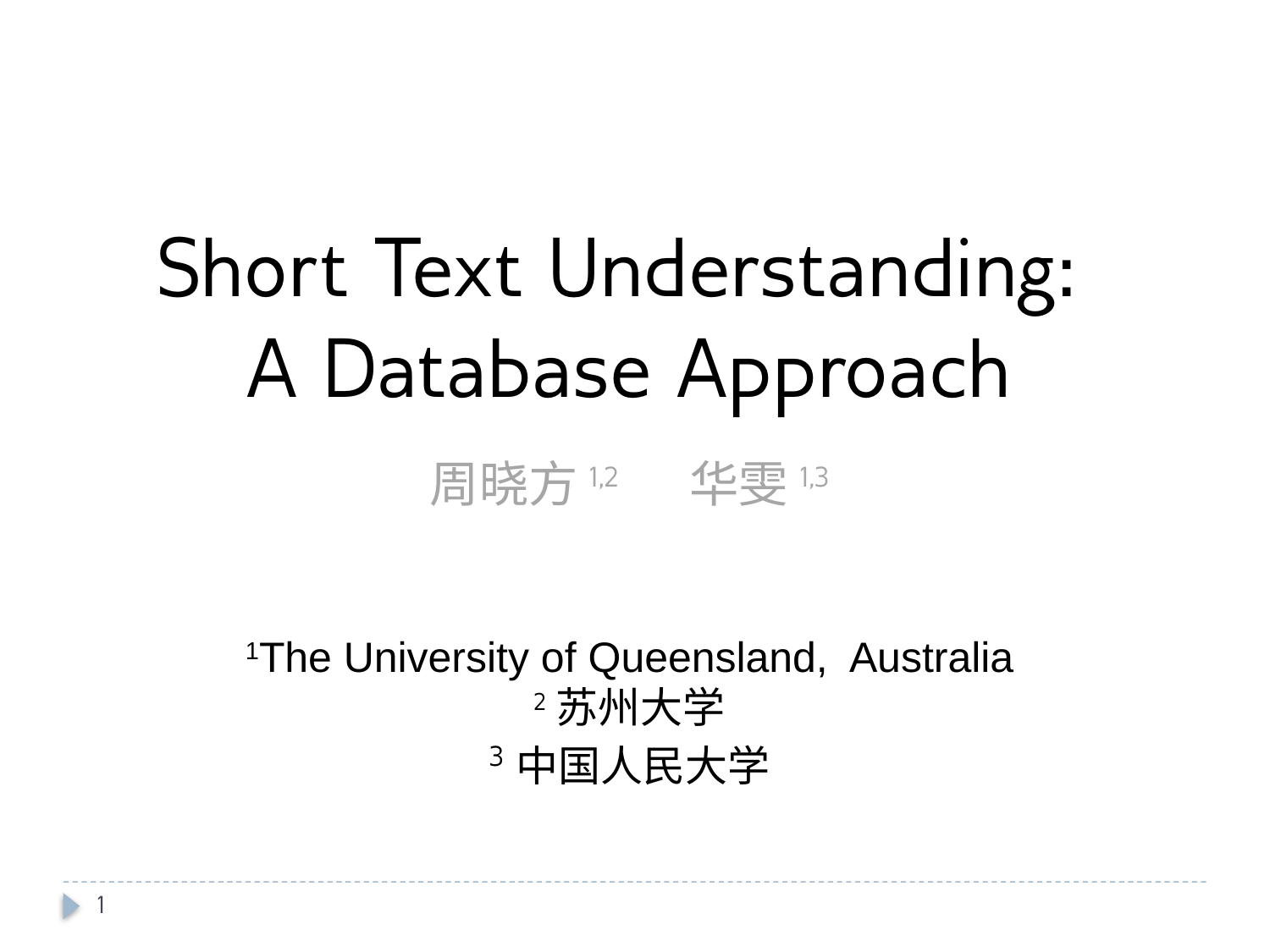

Short Text Understanding:
A Database Approach

周晓方1,2    华雯1,3

1The University of Queensland,  Australia
2苏州大学
3中国人民大学
1